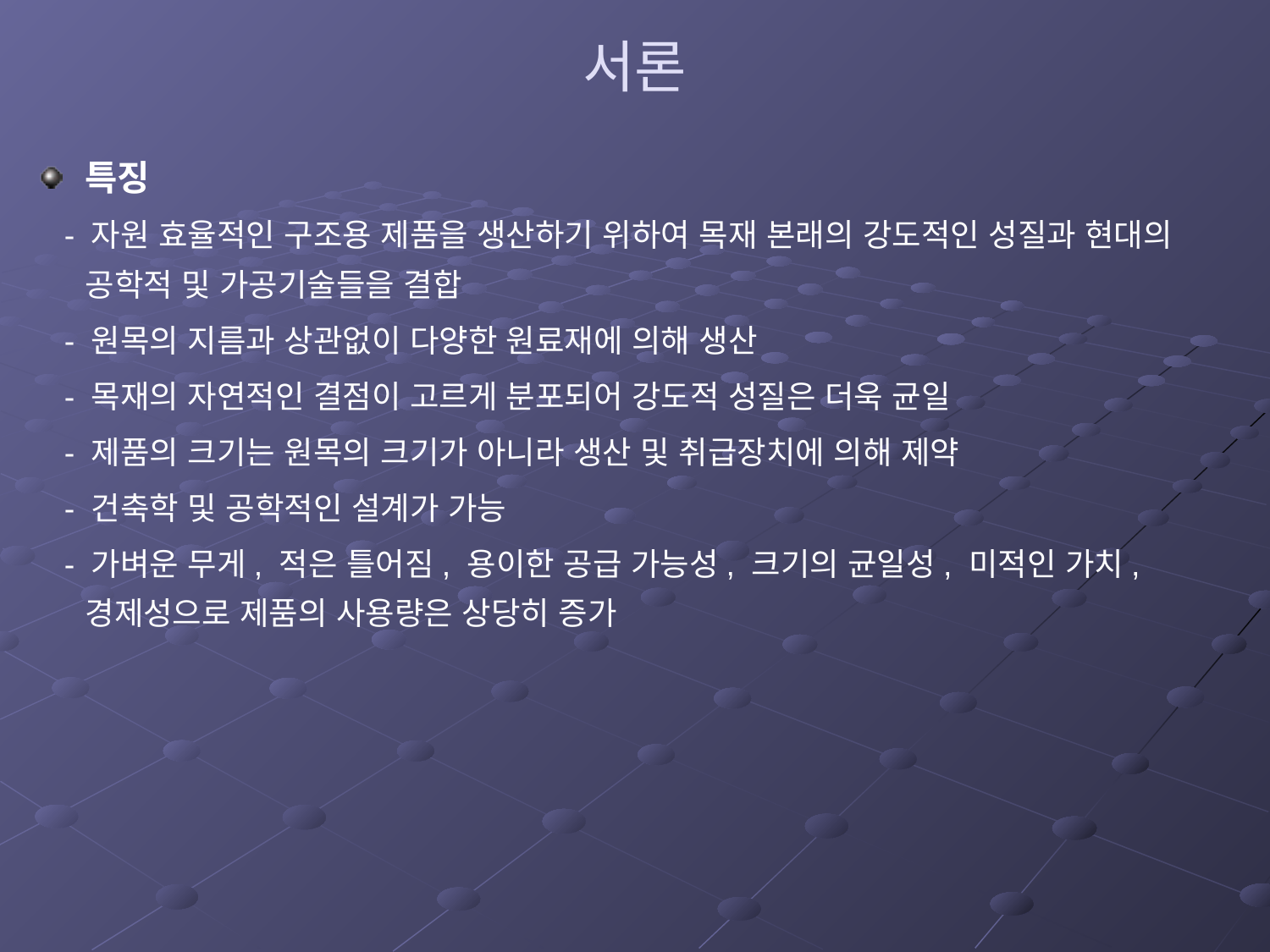

# 서론
특징
   - 자원 효율적인 구조용 제품을 생산하기 위하여 목재 본래의 강도적인 성질과 현대의 공학적 및 가공기술들을 결합
   - 원목의 지름과 상관없이 다양한 원료재에 의해 생산
   - 목재의 자연적인 결점이 고르게 분포되어 강도적 성질은 더욱 균일
   - 제품의 크기는 원목의 크기가 아니라 생산 및 취급장치에 의해 제약
   - 건축학 및 공학적인 설계가 가능
   - 가벼운 무게, 적은 틀어짐, 용이한 공급 가능성, 크기의 균일성, 미적인 가치, 경제성으로 제품의 사용량은 상당히 증가